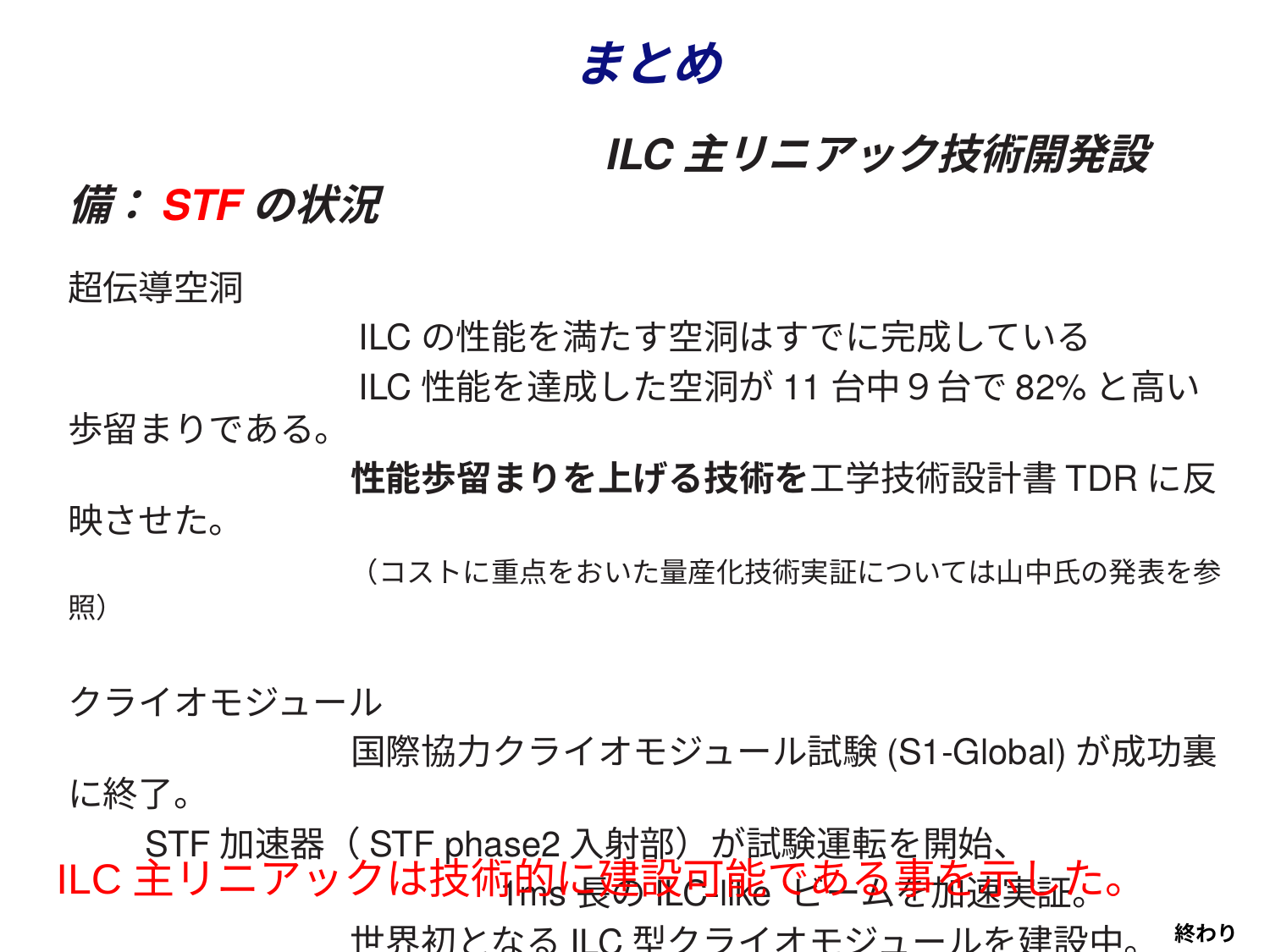

まとめ

　　　　　　　　　　　　　　　ILC主リニアック技術開発設備：STFの状況

超伝導空洞
　　　　　　　　ILCの性能を満たす空洞はすでに完成している
　　　　　　　　ILC性能を達成した空洞が11台中９台で82%と高い歩留まりである。
　　　　　　　　性能歩留まりを上げる技術を工学技術設計書TDRに反映させた。
　　　　　　　　（コストに重点をおいた量産化技術実証については山中氏の発表を参照）

クライオモジュール
　　　　　　　　国際協力クライオモジュール試験(S1-Global)が成功裏に終了。
        STF加速器（STF phase2入射部）が試験運転を開始、
　　　　　　　　　　　　1ms長のILC-like ビームを加速実証。
　　　　　　　　世界初となるILC型クライオモジュールを建設中。
　　　　　　　　　　　　そのなかでコスト低減を実証していく必要がある。
ILC主リニアックは技術的に建設可能である事を示した。
終わり